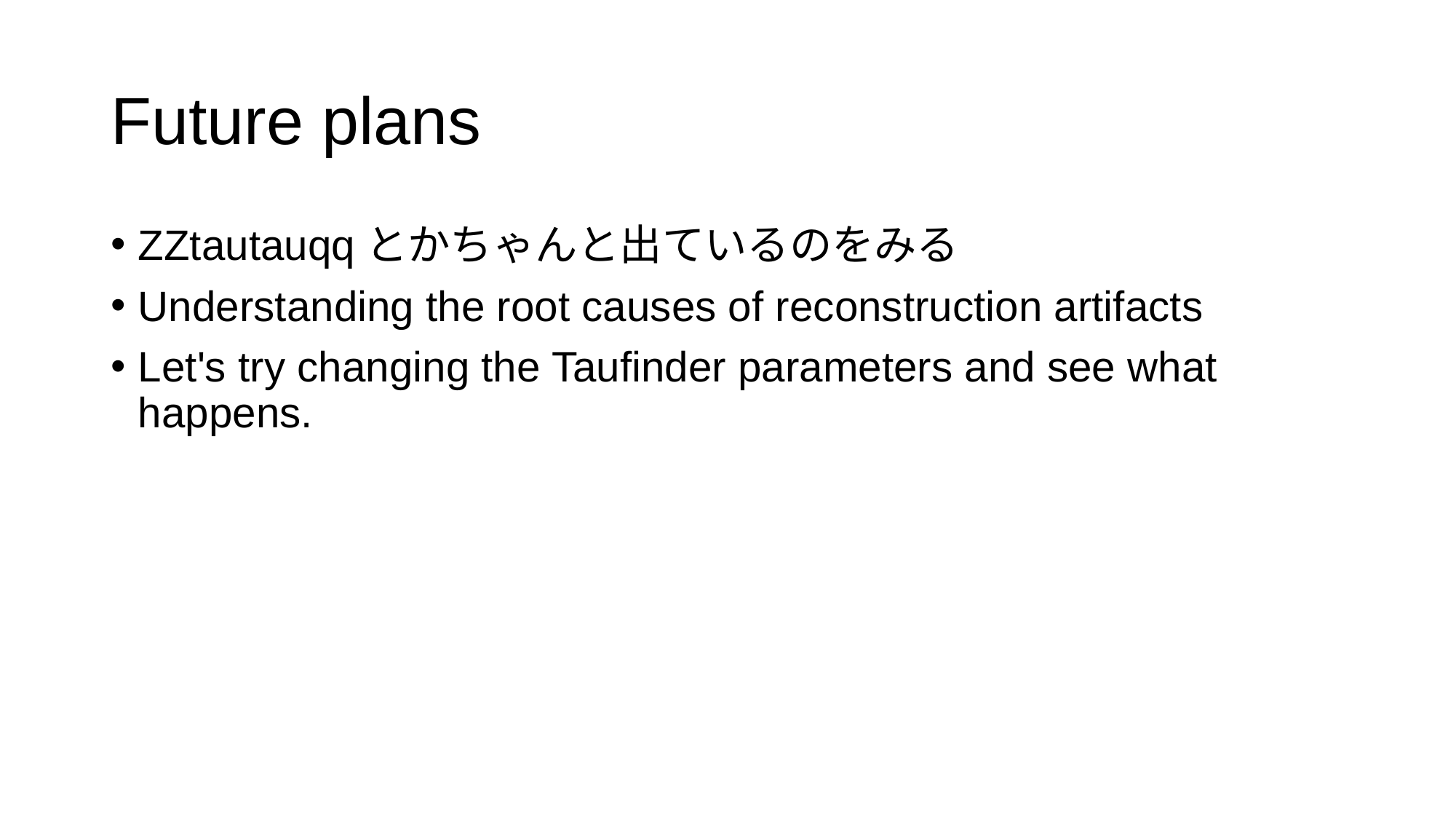

# Future plans
ZZtautauqqとかちゃんと出ているのをみる
Understanding the root causes of reconstruction artifacts
Let's try changing the Taufinder parameters and see what happens.